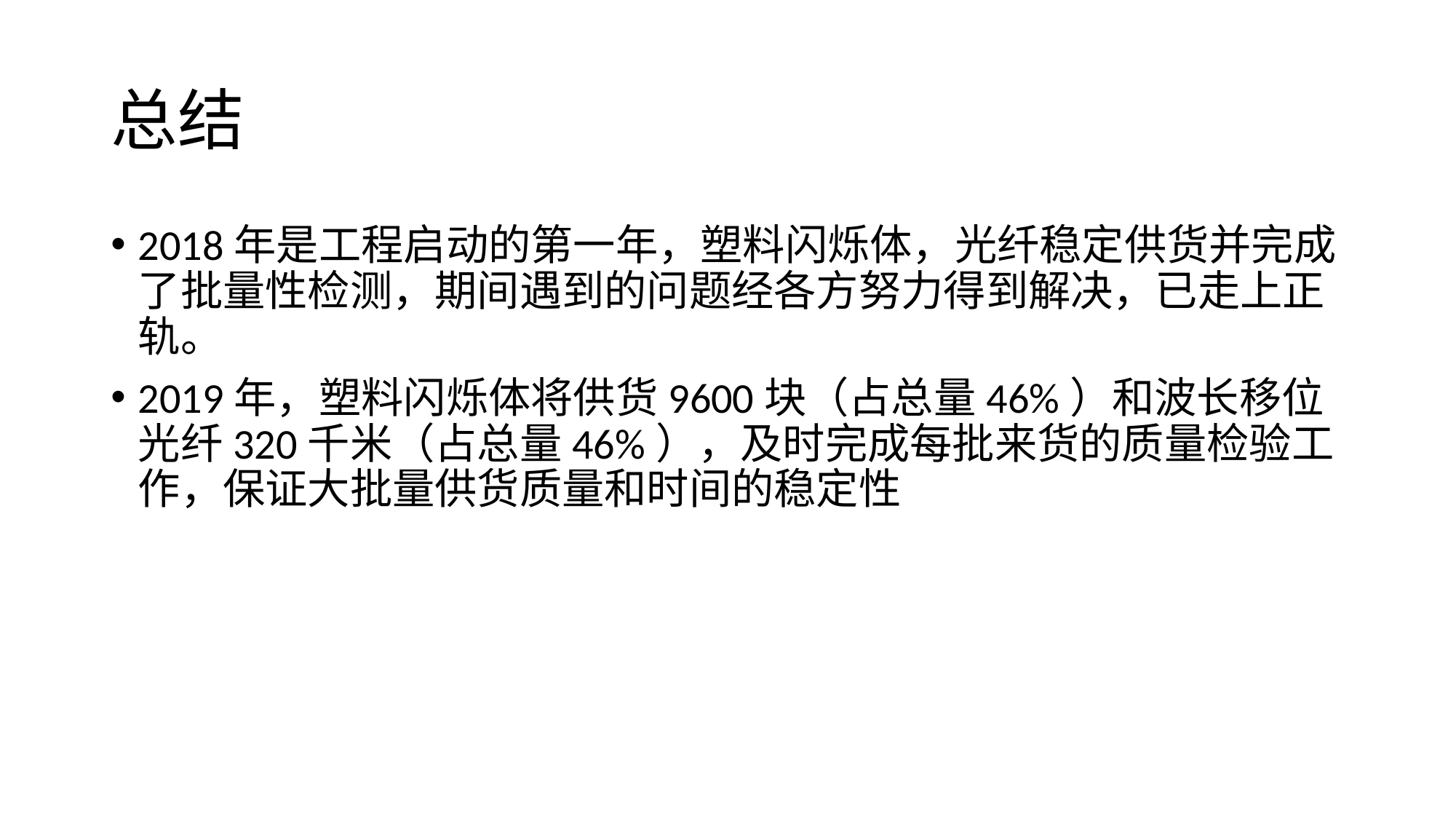

# 总结
2018年是工程启动的第一年，塑料闪烁体，光纤稳定供货并完成了批量性检测，期间遇到的问题经各方努力得到解决，已走上正轨。
2019年，塑料闪烁体将供货9600块（占总量46%）和波长移位光纤320千米（占总量46%），及时完成每批来货的质量检验工作，保证大批量供货质量和时间的稳定性